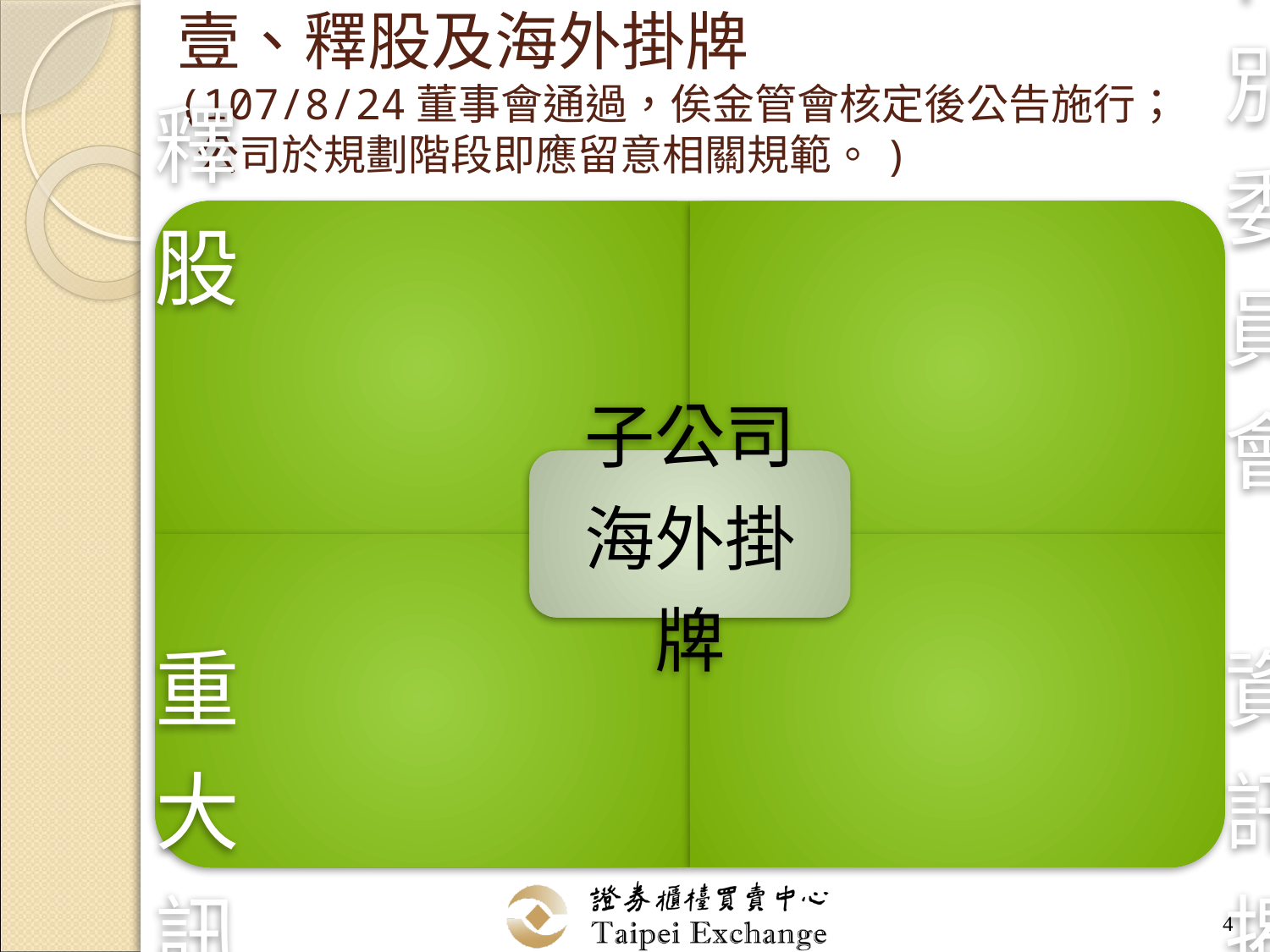

# 壹、釋股及海外掛牌 (107/8/24董事會通過，俟金管會核定後公告施行； 公司於規劃階段即應留意相關規範。)
子公司海外掛牌
釋股
4